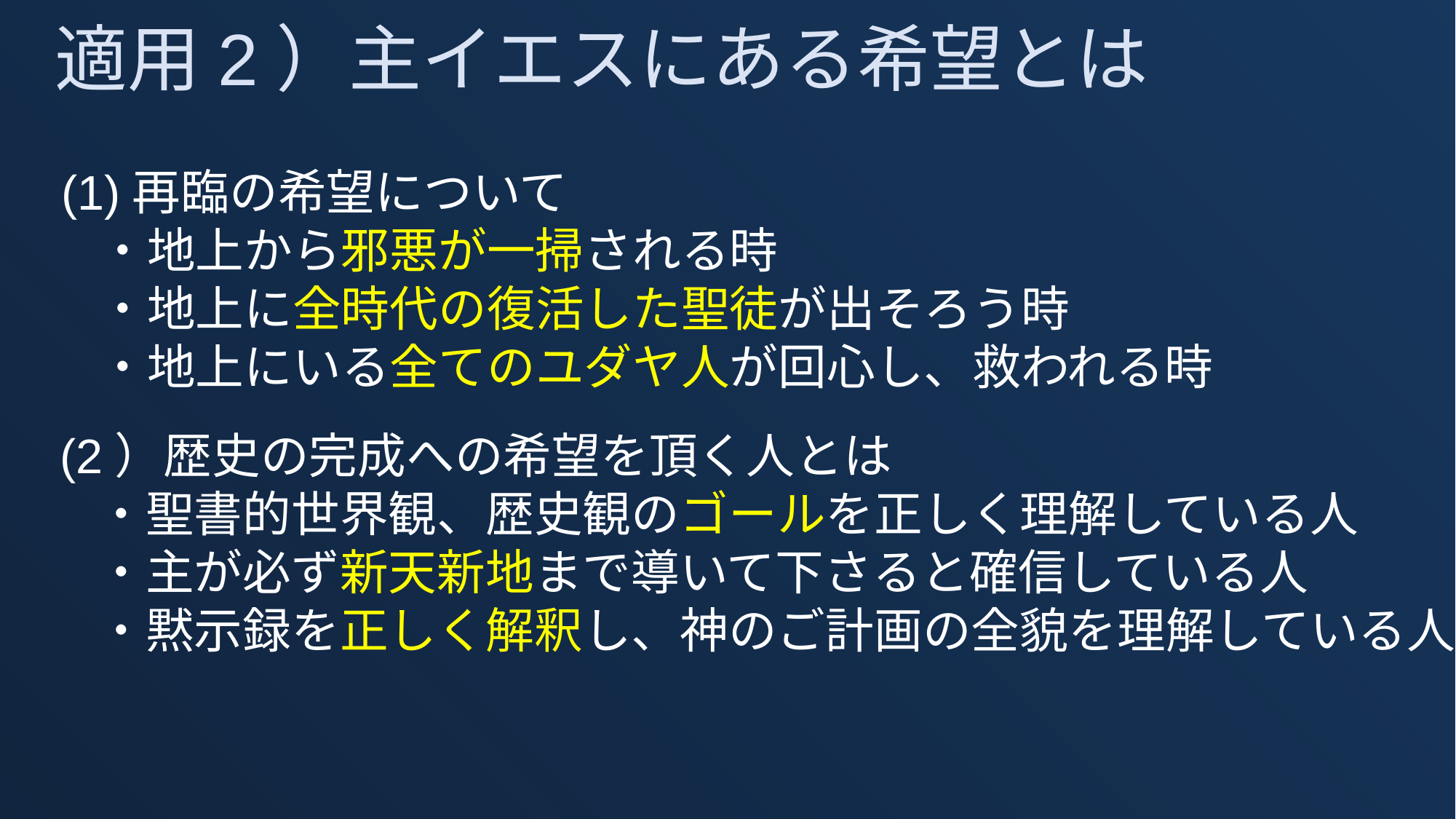

適用2）主イエスにある希望とは
　(1)再臨の希望について
　　・地上から邪悪が一掃される時
　　・地上に全時代の復活した聖徒が出そろう時
　　・地上にいる全てのユダヤ人が回心し、救われる時
　(2）歴史の完成への希望を頂く人とは
　　・聖書的世界観、歴史観のゴールを正しく理解している人
　　・主が必ず新天新地まで導いて下さると確信している人
　　・黙示録を正しく解釈し、神のご計画の全貌を理解している人